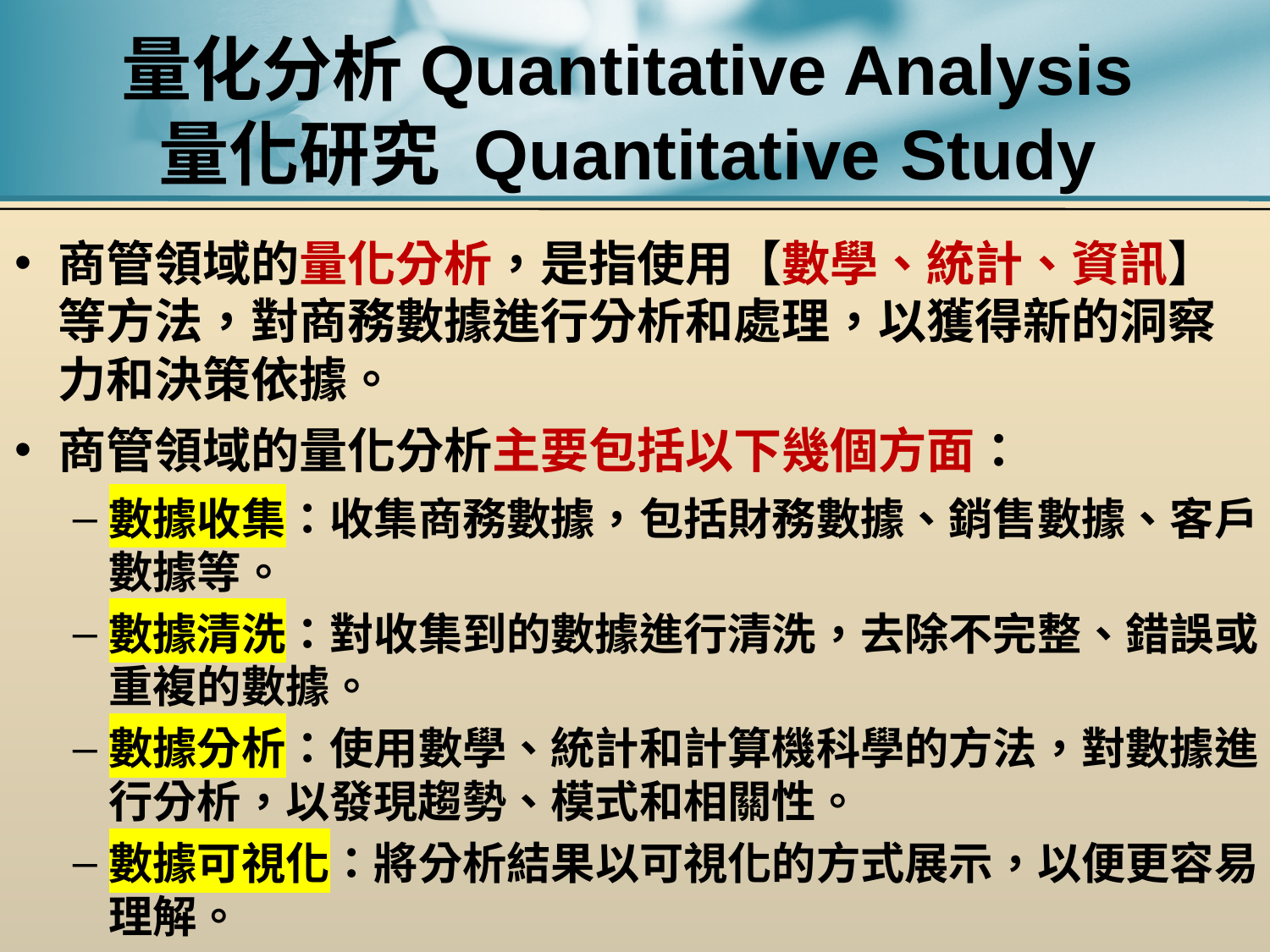

# 量化分析Quantitative Analysis 量化研究 Quantitative Study
商管領域的量化分析，是指使用【數學、統計、資訊】等方法，對商務數據進行分析和處理，以獲得新的洞察力和決策依據。
商管領域的量化分析主要包括以下幾個方面：
數據收集：收集商務數據，包括財務數據、銷售數據、客戶數據等。
數據清洗：對收集到的數據進行清洗，去除不完整、錯誤或重複的數據。
數據分析：使用數學、統計和計算機科學的方法，對數據進行分析，以發現趨勢、模式和相關性。
數據可視化：將分析結果以可視化的方式展示，以便更容易理解。